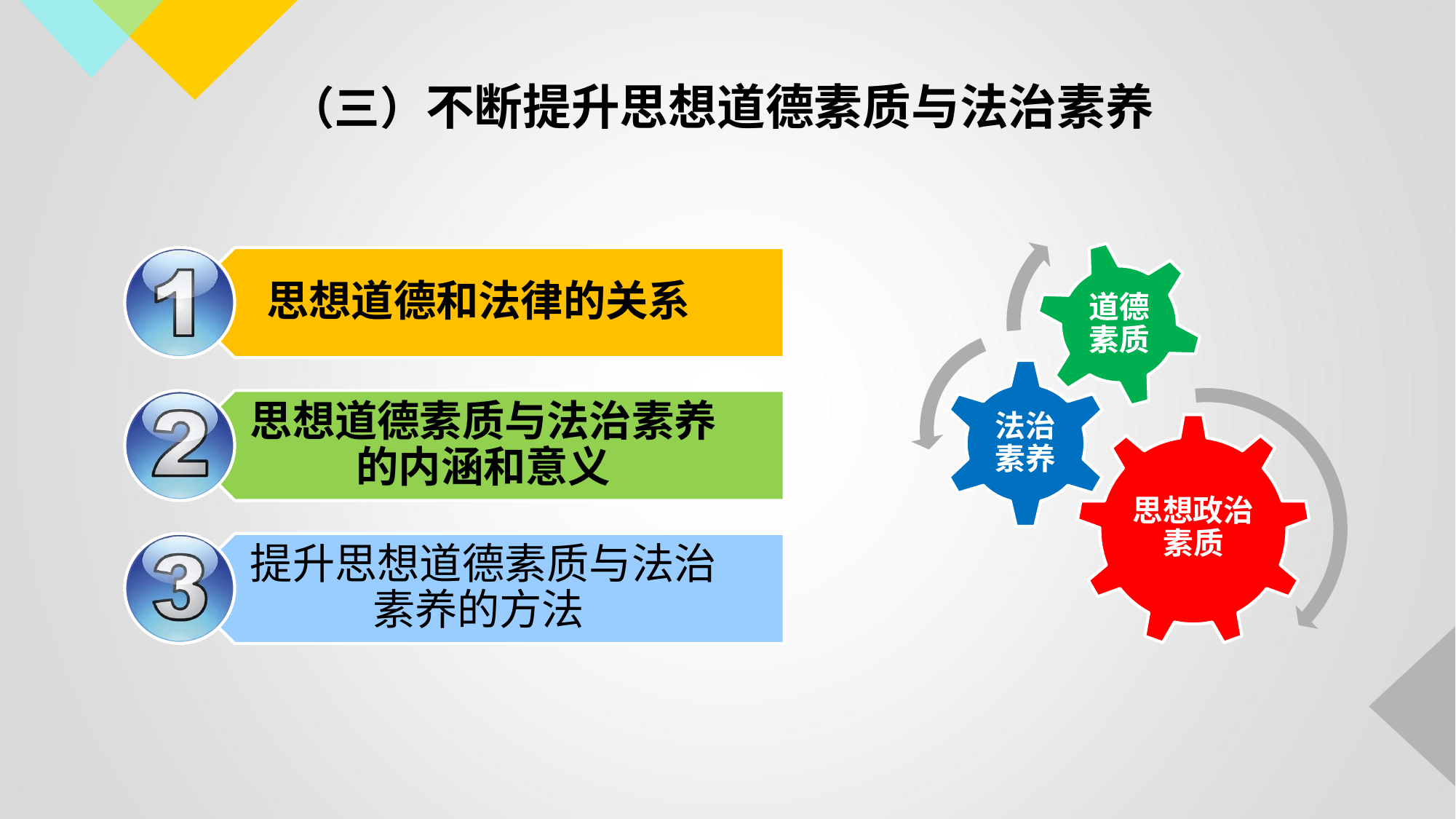

# （三）不断提升思想道德素质与法治素养
思想政治素质
法治素养
道德素质
思想道德和法律的关系
思想道德素质与法治素养的内涵和意义
提升思想道德素质与法治素养的方法